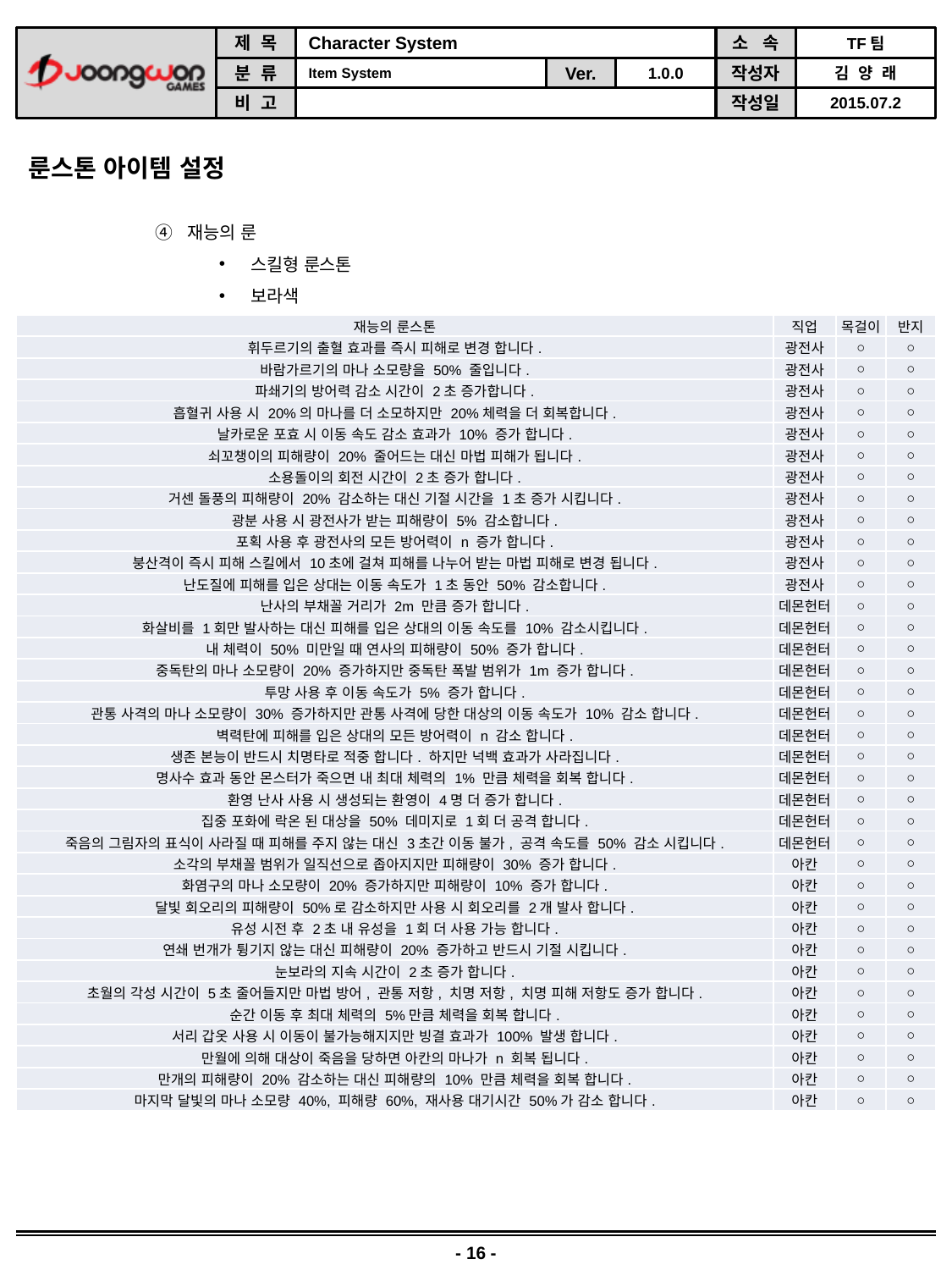

룬스톤 아이템 설정
재능의 룬
스킬형 룬스톤
보라색

모든 룬스톤은 테이블로 관리 합니다.
| 재능의 룬스톤 | 직업 | 목걸이 | 반지 |
| --- | --- | --- | --- |
| 휘두르기의 출혈 효과를 즉시 피해로 변경 합니다. | 광전사 | ○ | ○ |
| 바람가르기의 마나 소모량을 50% 줄입니다. | 광전사 | ○ | ○ |
| 파쇄기의 방어력 감소 시간이 2초 증가합니다. | 광전사 | ○ | ○ |
| 흡혈귀 사용 시 20%의 마나를 더 소모하지만 20%체력을 더 회복합니다. | 광전사 | ○ | ○ |
| 날카로운 포효 시 이동 속도 감소 효과가 10% 증가 합니다. | 광전사 | ○ | ○ |
| 쇠꼬챙이의 피해량이 20% 줄어드는 대신 마법 피해가 됩니다. | 광전사 | ○ | ○ |
| 소용돌이의 회전 시간이 2초 증가 합니다. | 광전사 | ○ | ○ |
| 거센 돌풍의 피해량이 20% 감소하는 대신 기절 시간을 1초 증가 시킵니다. | 광전사 | ○ | ○ |
| 광분 사용 시 광전사가 받는 피해량이 5% 감소합니다. | 광전사 | ○ | ○ |
| 포획 사용 후 광전사의 모든 방어력이 n 증가 합니다. | 광전사 | ○ | ○ |
| 붕산격이 즉시 피해 스킬에서 10초에 걸쳐 피해를 나누어 받는 마법 피해로 변경 됩니다. | 광전사 | ○ | ○ |
| 난도질에 피해를 입은 상대는 이동 속도가 1초 동안 50% 감소합니다. | 광전사 | ○ | ○ |
| 난사의 부채꼴 거리가 2m 만큼 증가 합니다. | 데몬헌터 | ○ | ○ |
| 화살비를 1회만 발사하는 대신 피해를 입은 상대의 이동 속도를 10% 감소시킵니다. | 데몬헌터 | ○ | ○ |
| 내 체력이 50% 미만일 때 연사의 피해량이 50% 증가 합니다. | 데몬헌터 | ○ | ○ |
| 중독탄의 마나 소모량이 20% 증가하지만 중독탄 폭발 범위가 1m 증가 합니다. | 데몬헌터 | ○ | ○ |
| 투망 사용 후 이동 속도가 5% 증가 합니다. | 데몬헌터 | ○ | ○ |
| 관통 사격의 마나 소모량이 30% 증가하지만 관통 사격에 당한 대상의 이동 속도가 10% 감소 합니다. | 데몬헌터 | ○ | ○ |
| 벽력탄에 피해를 입은 상대의 모든 방어력이 n 감소 합니다. | 데몬헌터 | ○ | ○ |
| 생존 본능이 반드시 치명타로 적중 합니다. 하지만 넉백 효과가 사라집니다. | 데몬헌터 | ○ | ○ |
| 명사수 효과 동안 몬스터가 죽으면 내 최대 체력의 1% 만큼 체력을 회복 합니다. | 데몬헌터 | ○ | ○ |
| 환영 난사 사용 시 생성되는 환영이 4명 더 증가 합니다. | 데몬헌터 | ○ | ○ |
| 집중 포화에 락온 된 대상을 50% 데미지로 1회 더 공격 합니다. | 데몬헌터 | ○ | ○ |
| 죽음의 그림자의 표식이 사라질 때 피해를 주지 않는 대신 3초간 이동 불가, 공격 속도를 50% 감소 시킵니다. | 데몬헌터 | ○ | ○ |
| 소각의 부채꼴 범위가 일직선으로 좁아지지만 피해량이 30% 증가 합니다. | 아칸 | ○ | ○ |
| 화염구의 마나 소모량이 20% 증가하지만 피해량이 10% 증가 합니다. | 아칸 | ○ | ○ |
| 달빛 회오리의 피해량이 50%로 감소하지만 사용 시 회오리를 2개 발사 합니다. | 아칸 | ○ | ○ |
| 유성 시전 후 2초 내 유성을 1회 더 사용 가능 합니다. | 아칸 | ○ | ○ |
| 연쇄 번개가 튕기지 않는 대신 피해량이 20% 증가하고 반드시 기절 시킵니다. | 아칸 | ○ | ○ |
| 눈보라의 지속 시간이 2초 증가 합니다. | 아칸 | ○ | ○ |
| 초월의 각성 시간이 5초 줄어들지만 마법 방어, 관통 저항, 치명 저항, 치명 피해 저항도 증가 합니다. | 아칸 | ○ | ○ |
| 순간 이동 후 최대 체력의 5%만큼 체력을 회복 합니다. | 아칸 | ○ | ○ |
| 서리 갑옷 사용 시 이동이 불가능해지지만 빙결 효과가 100% 발생 합니다. | 아칸 | ○ | ○ |
| 만월에 의해 대상이 죽음을 당하면 아칸의 마나가 n 회복 됩니다. | 아칸 | ○ | ○ |
| 만개의 피해량이 20% 감소하는 대신 피해량의 10% 만큼 체력을 회복 합니다. | 아칸 | ○ | ○ |
| 마지막 달빛의 마나 소모량 40%, 피해량 60%, 재사용 대기시간 50%가 감소 합니다. | 아칸 | ○ | ○ |
- 16 -